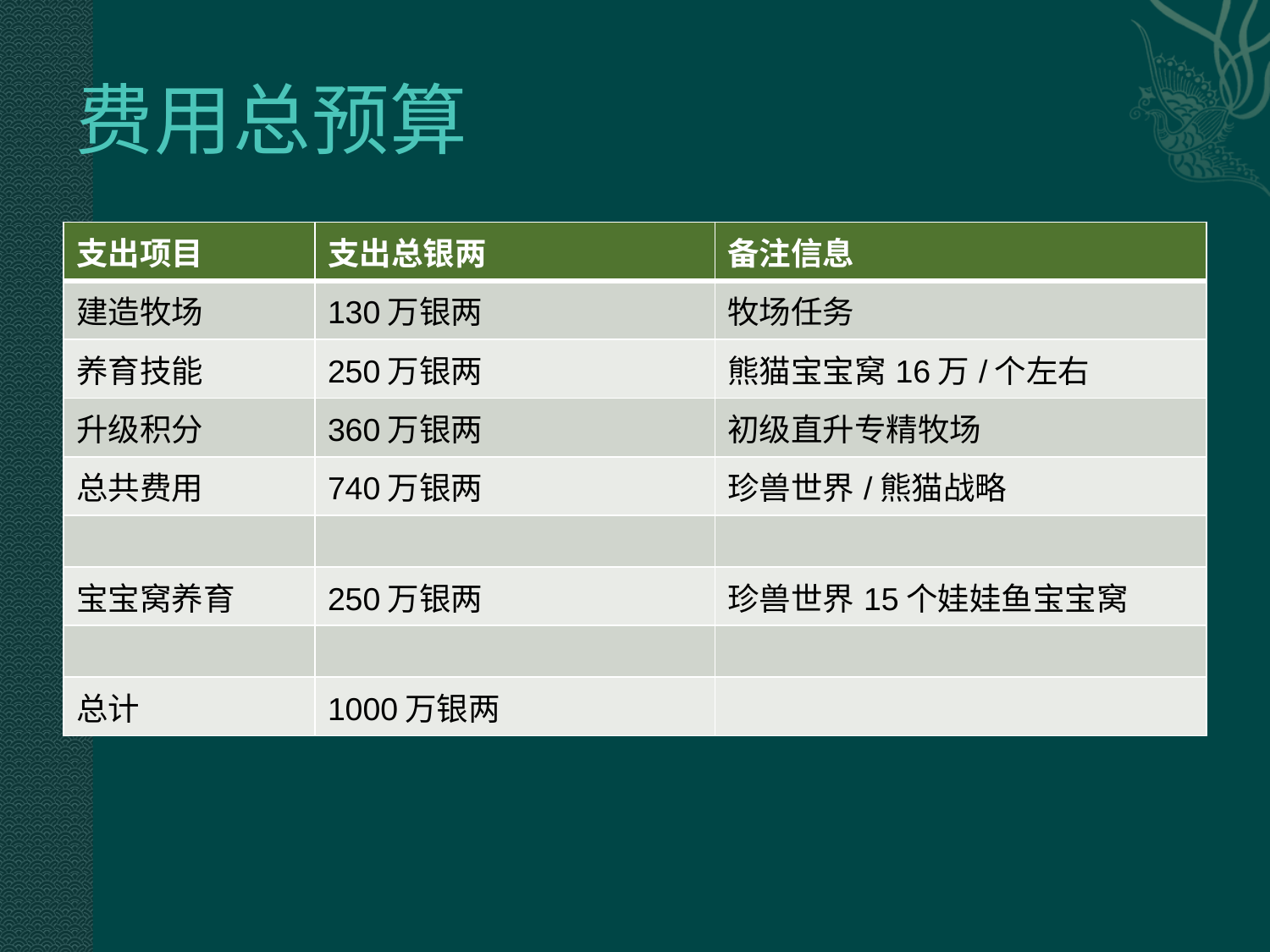

# 费用总预算
| 支出项目 | 支出总银两 | 备注信息 |
| --- | --- | --- |
| 建造牧场 | 130万银两 | 牧场任务 |
| 养育技能 | 250万银两 | 熊猫宝宝窝16万/个左右 |
| 升级积分 | 360万银两 | 初级直升专精牧场 |
| 总共费用 | 740万银两 | 珍兽世界/熊猫战略 |
|  |  |  |
| 宝宝窝养育 | 250万银两 | 珍兽世界15个娃娃鱼宝宝窝 |
|  |  |  |
| 总计 | 1000万银两 |  |